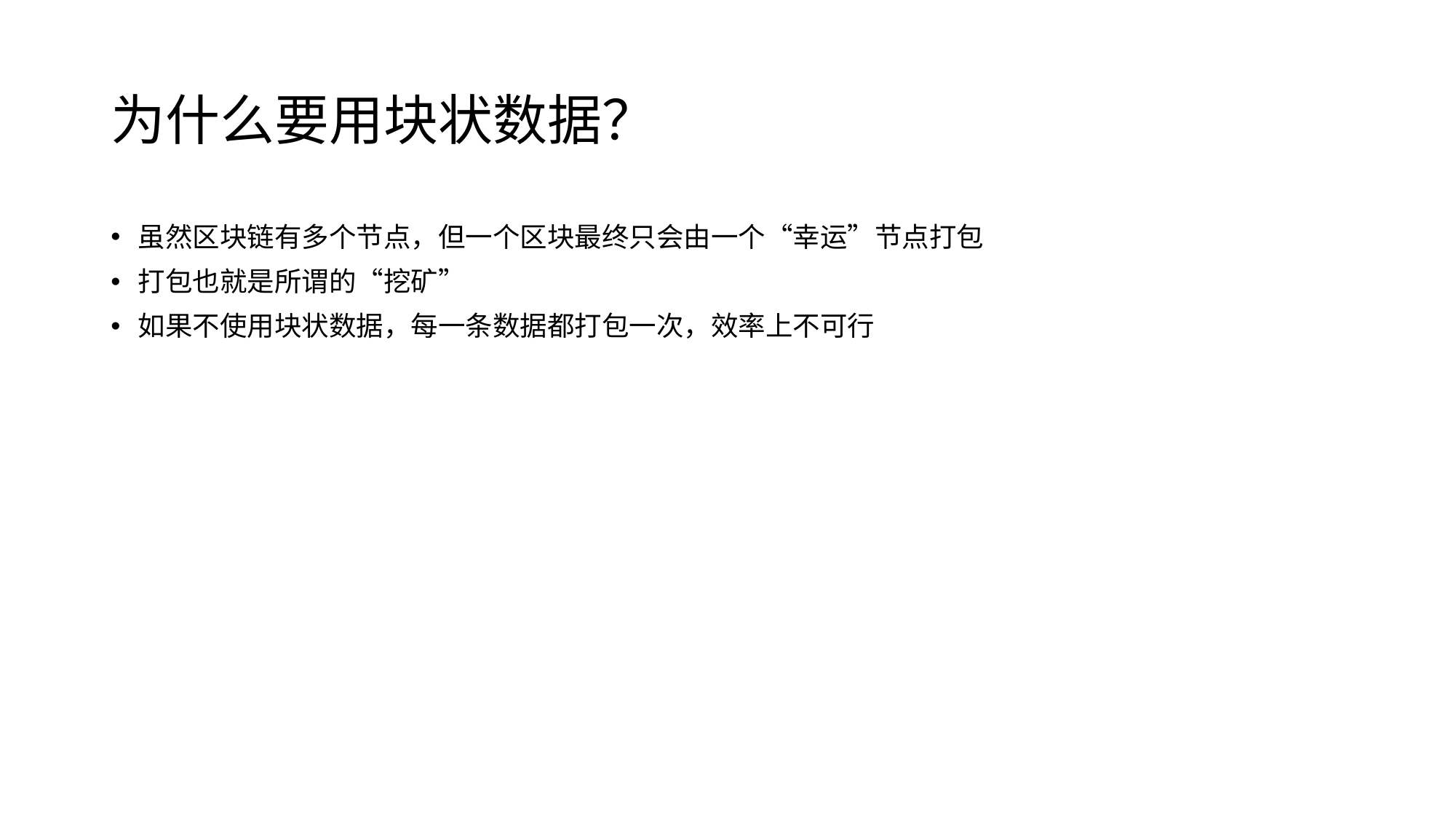

# 为什么要用块状数据？
虽然区块链有多个节点，但一个区块最终只会由一个“幸运”节点打包
打包也就是所谓的“挖矿”
如果不使用块状数据，每一条数据都打包一次，效率上不可行